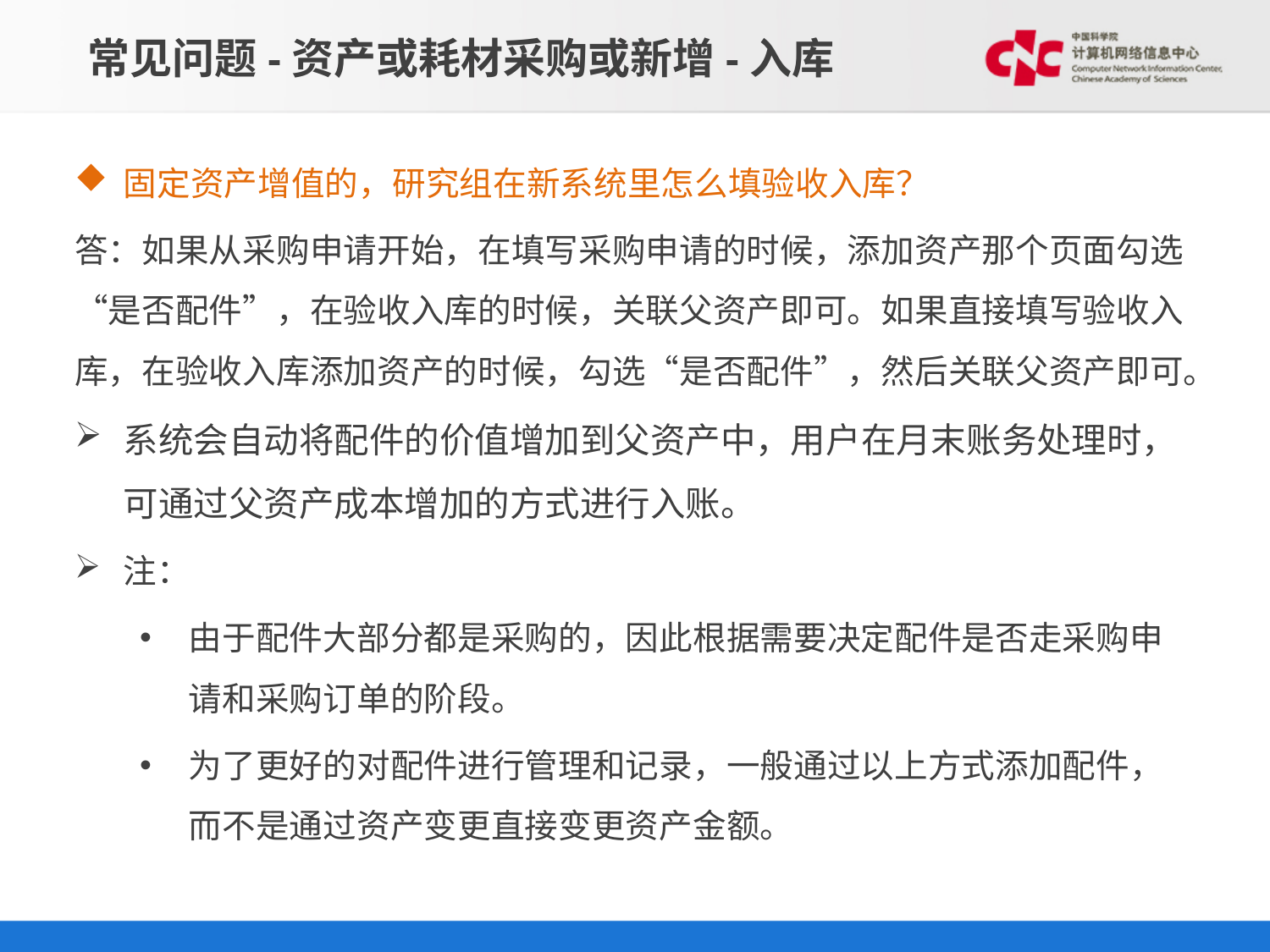

# 常见问题-资产或耗材采购或新增-入库
固定资产增值的，研究组在新系统里怎么填验收入库？
答：如果从采购申请开始，在填写采购申请的时候，添加资产那个页面勾选“是否配件”，在验收入库的时候，关联父资产即可。如果直接填写验收入库，在验收入库添加资产的时候，勾选“是否配件”，然后关联父资产即可。
系统会自动将配件的价值增加到父资产中，用户在月末账务处理时，可通过父资产成本增加的方式进行入账。
注：
由于配件大部分都是采购的，因此根据需要决定配件是否走采购申请和采购订单的阶段。
为了更好的对配件进行管理和记录，一般通过以上方式添加配件，而不是通过资产变更直接变更资产金额。